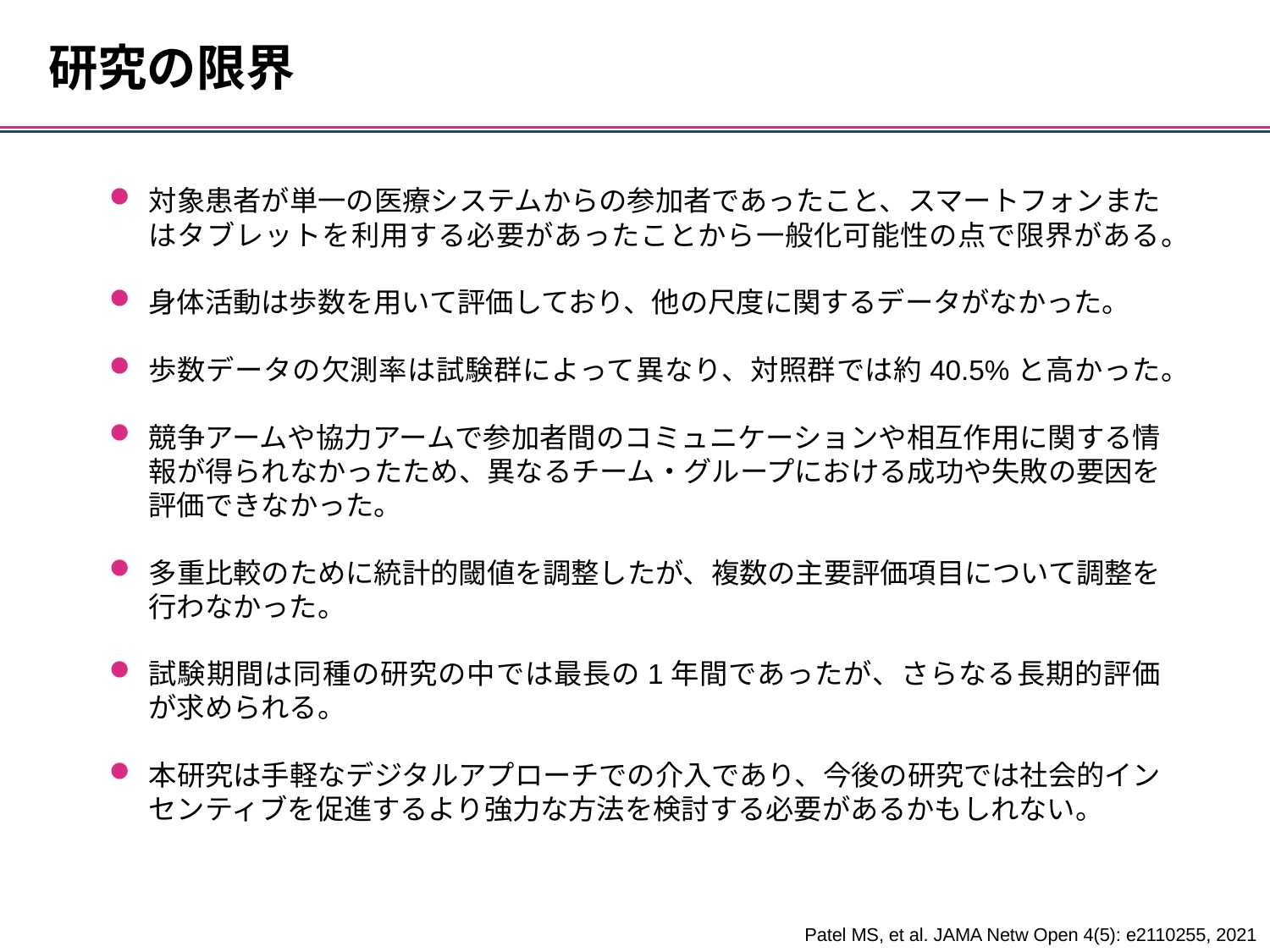

研究の限界
対象患者が単一の医療システムからの参加者であったこと、スマートフォンまたはタブレットを利用する必要があったことから一般化可能性の点で限界がある。

身体活動は歩数を用いて評価しており、他の尺度に関するデータがなかった。

歩数データの欠測率は試験群によって異なり、対照群では約40.5%と高かった。

競争アームや協力アームで参加者間のコミュニケーションや相互作用に関する情報が得られなかったため、異なるチーム・グループにおける成功や失敗の要因を評価できなかった。

多重比較のために統計的閾値を調整したが、複数の主要評価項目について調整を行わなかった。

試験期間は同種の研究の中では最長の1年間であったが、さらなる長期的評価が求められる。

本研究は手軽なデジタルアプローチでの介入であり、今後の研究では社会的インセンティブを促進するより強力な方法を検討する必要があるかもしれない。
Patel MS, et al. JAMA Netw Open 4(5): e2110255, 2021